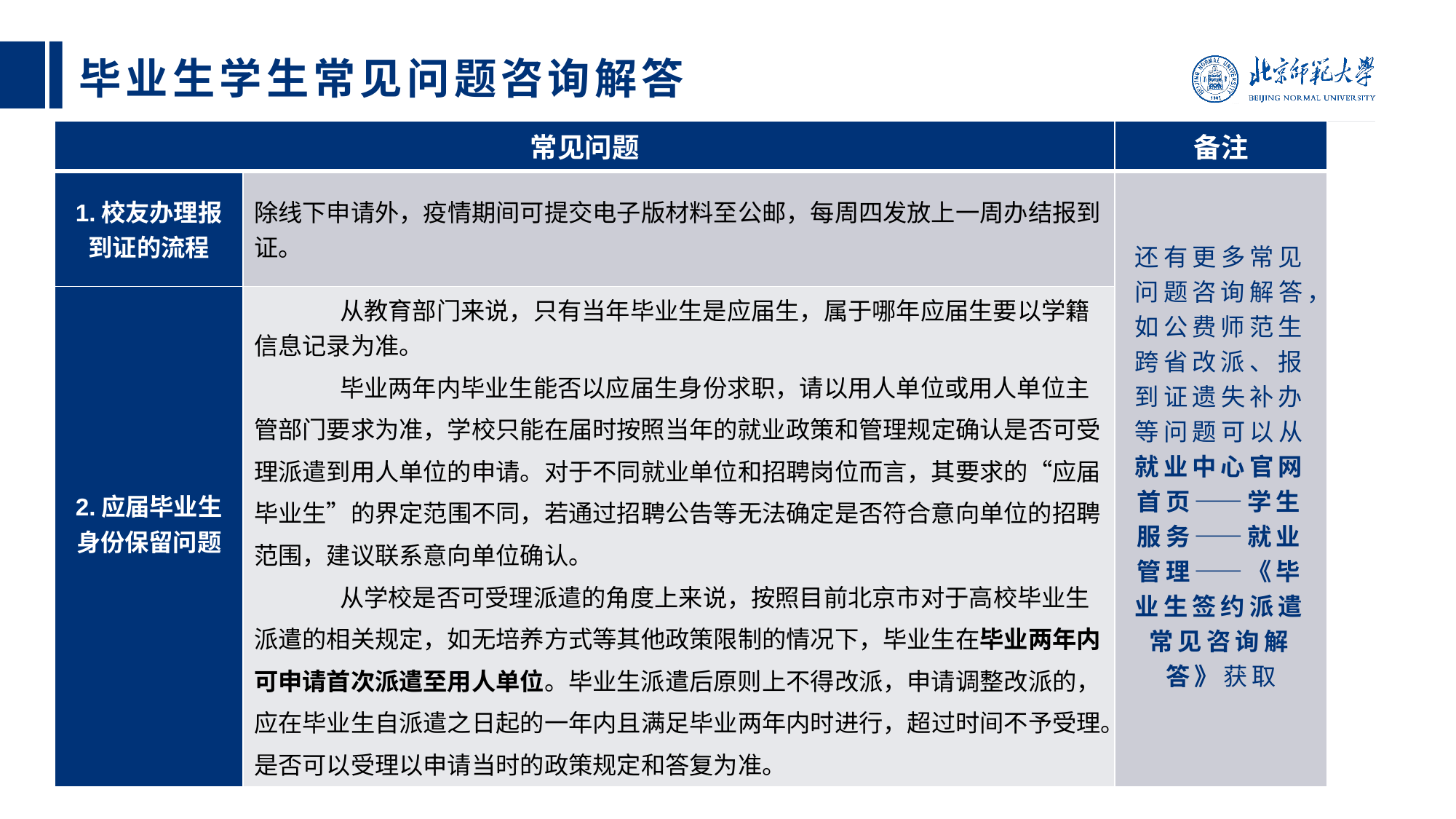

# 毕业生学生常见问题咨询解答
| 常见问题 |  | 备注 |
| --- | --- | --- |
| 1.校友办理报到证的流程 | 除线下申请外，疫情期间可提交电子版材料至公邮，每周四发放上一周办结报到证。 | 还有更多常见问题咨询解答，如公费师范生跨省改派、报到证遗失补办等问题可以从就业中心官网首页——学生服务——就业管理——《毕业生签约派遣常见咨询解答》获取 |
| 2.应届毕业生身份保留问题 | 从教育部门来说，只有当年毕业生是应届生，属于哪年应届生要以学籍信息记录为准。 毕业两年内毕业生能否以应届生身份求职，请以用人单位或用人单位主管部门要求为准，学校只能在届时按照当年的就业政策和管理规定确认是否可受理派遣到用人单位的申请。对于不同就业单位和招聘岗位而言，其要求的“应届毕业生”的界定范围不同，若通过招聘公告等无法确定是否符合意向单位的招聘范围，建议联系意向单位确认。 从学校是否可受理派遣的角度上来说，按照目前北京市对于高校毕业生派遣的相关规定，如无培养方式等其他政策限制的情况下，毕业生在毕业两年内可申请首次派遣至用人单位。毕业生派遣后原则上不得改派，申请调整改派的，应在毕业生自派遣之日起的一年内且满足毕业两年内时进行，超过时间不予受理。是否可以受理以申请当时的政策规定和答复为准。 |  |